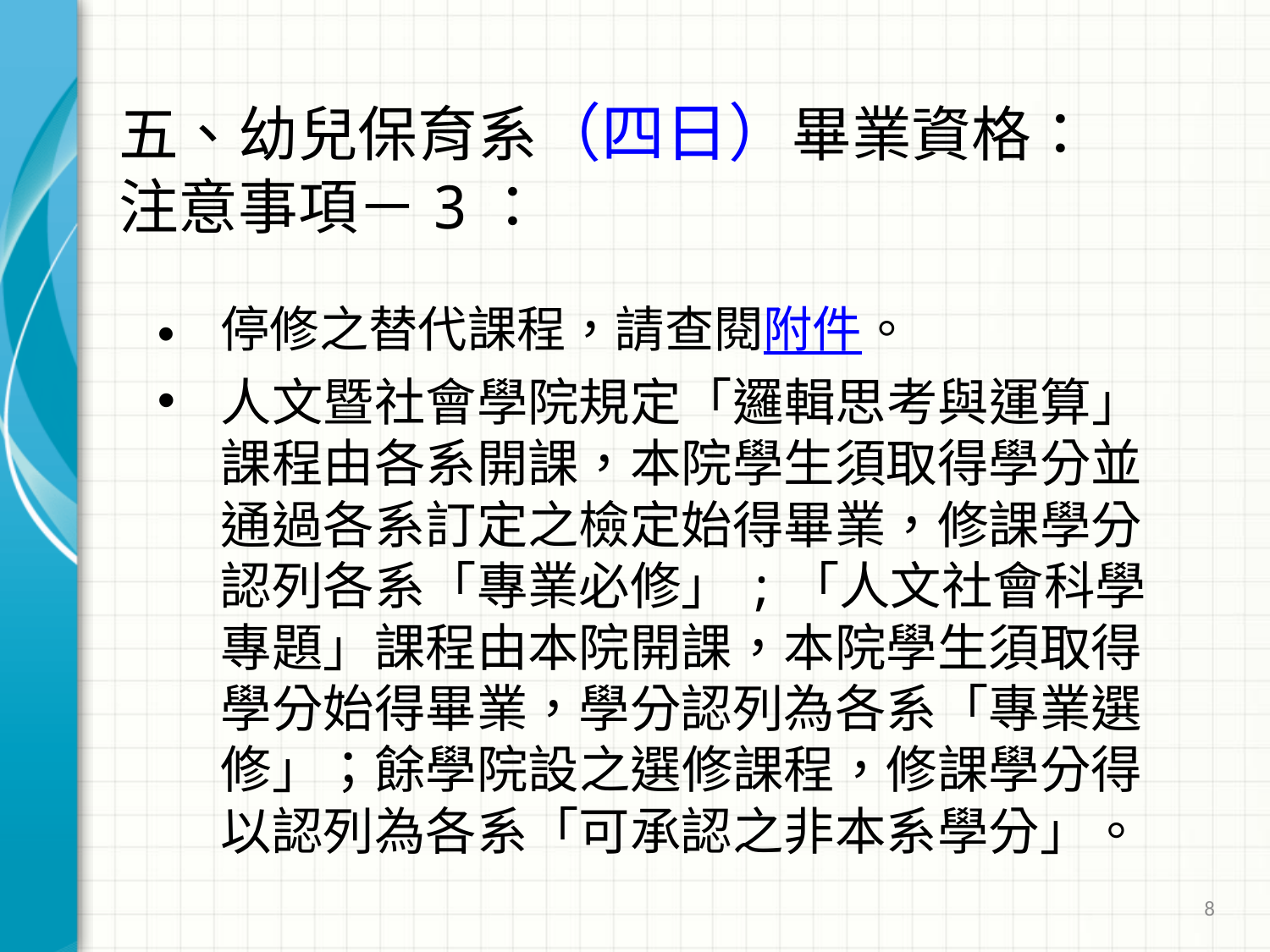

# 五、幼兒保育系（四日）畢業資格： 注意事項－3：
停修之替代課程，請查閱附件。
人文暨社會學院規定「邏輯思考與運算」課程由各系開課，本院學生須取得學分並通過各系訂定之檢定始得畢業，修課學分認列各系「專業必修」;「人文社會科學專題」課程由本院開課，本院學生須取得學分始得畢業，學分認列為各系「專業選修」；餘學院設之選修課程，修課學分得以認列為各系「可承認之非本系學分」。
8